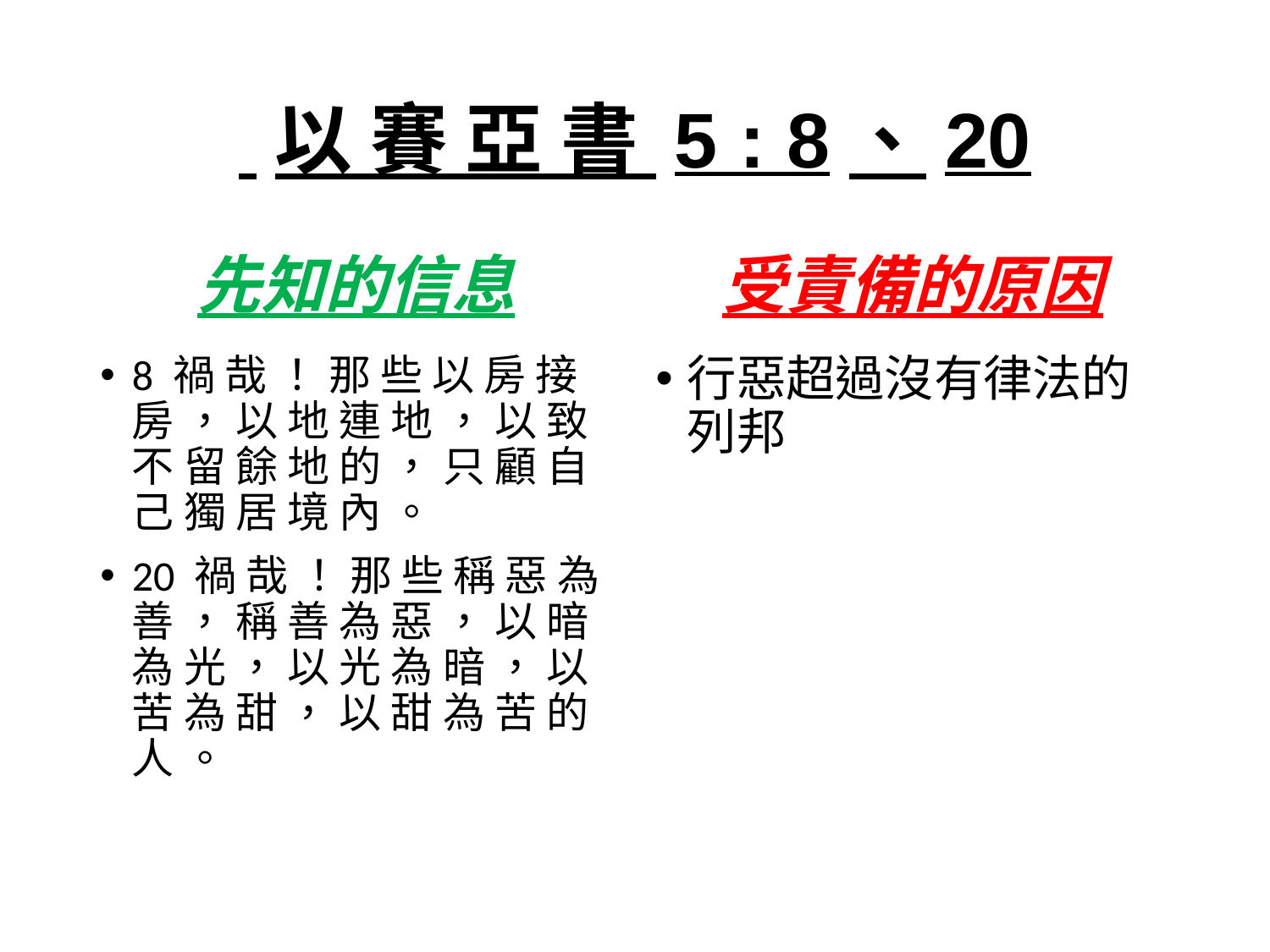

# 以 賽 亞 書 5 : 8、20
先知的信息
受責備的原因
8 禍 哉 ！ 那 些 以 房 接 房 ， 以 地 連 地 ， 以 致 不 留 餘 地 的 ， 只 顧 自 己 獨 居 境 內 。
20 禍 哉 ！ 那 些 稱 惡 為 善 ， 稱 善 為 惡 ， 以 暗 為 光 ， 以 光 為 暗 ， 以 苦 為 甜 ， 以 甜 為 苦 的 人 。
行惡超過沒有律法的列邦